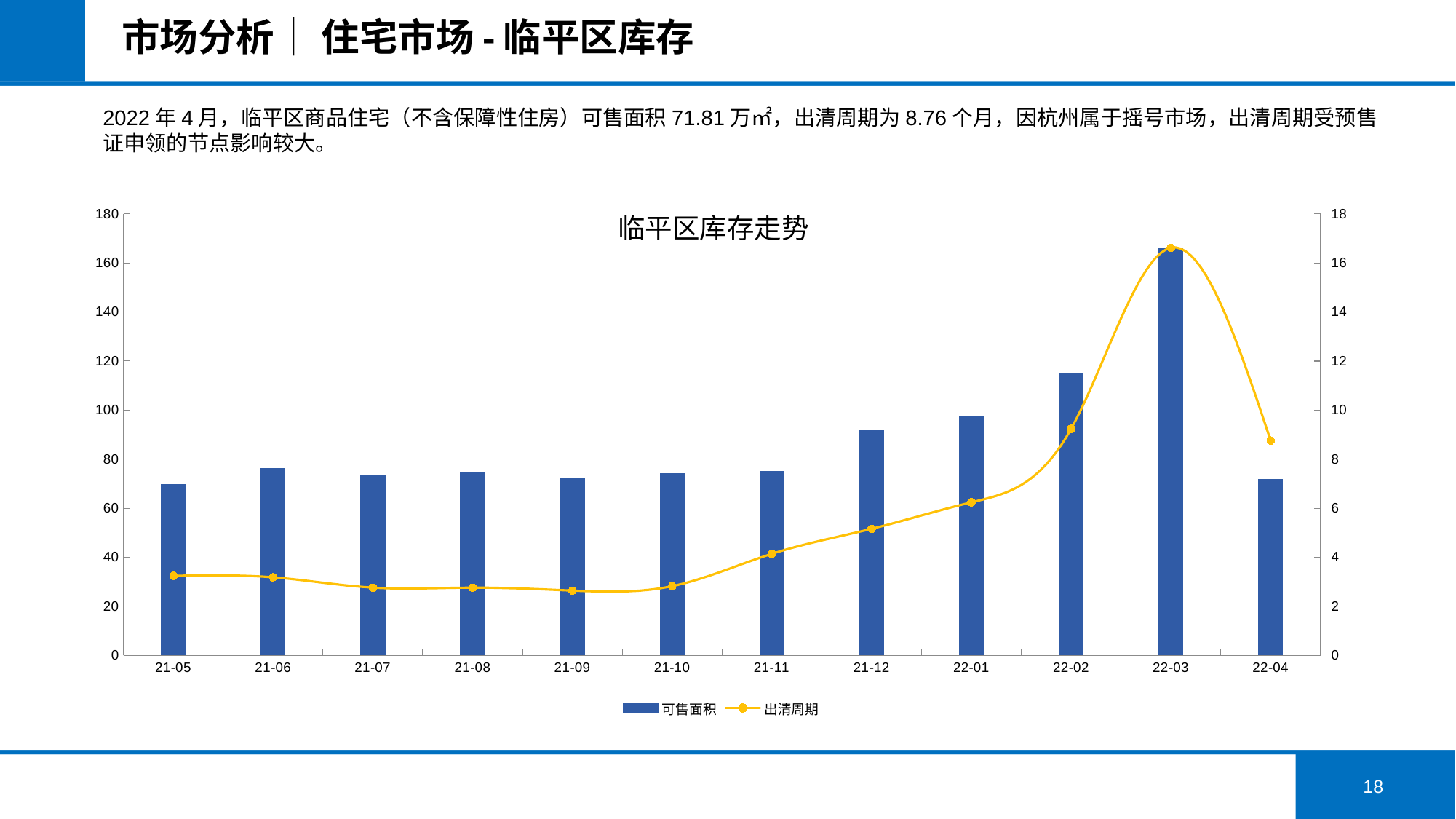

# 市场分析│ 住宅市场-临平区库存
2022年4月，临平区商品住宅（不含保障性住房）可售面积71.81万㎡，出清周期为8.76个月，因杭州属于摇号市场，出清周期受预售证申领的节点影响较大。

### Chart

| Category | 可售面积 | 出清周期 |
|---|---|---|
| 44337 | 69.71 | 3.24 |
| 44368 | 76.31 | 3.18 |
| 44398 | 73.26 | 2.76 |
| 44429 | 74.9 | 2.76 |
| 44460 | 72.14 | 2.64 |
| 44490 | 74.36 | 2.82 |
| 44521 | 75.13 | 4.14 |
| 44551 | 91.79 | 5.16 |
| 44582 | 97.66 | 6.24 |
| 44613 | 115.36 | 9.24 |
| 44641 | 166.0 | 16.62 |
| 44672 | 71.81 | 8.76 |
临平区库存走势
18